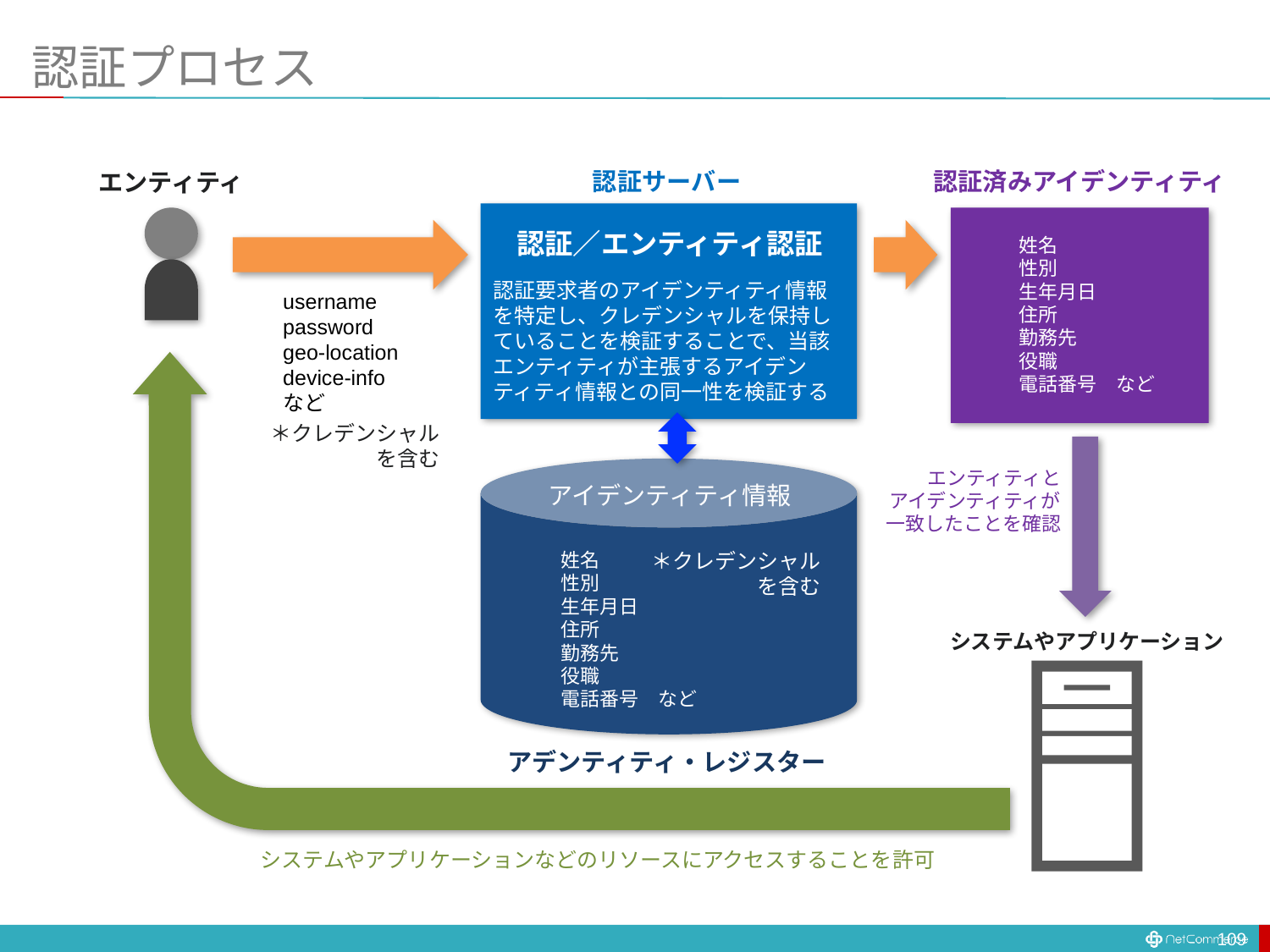

# 認証プロセス

認証サーバー
認証済みアイデンティティ
エンティティ

認証／エンティティ認証

姓名
性別
生年月日
住所
勤務先
役職
電話番号　など
認証要求者のアイデンティティ情報を特定し、クレデンシャルを保持していることを検証することで、当該エンティティが主張するアイデンティティ情報との同一性を検証する
username
password
geo-location
device-info
など

＊クレデンシャル
を含む

エンティティと
アイデンティティが
一致したことを確認
アイデンティティ情報
姓名
性別
生年月日
住所
勤務先
役職
電話番号　など
＊クレデンシャル
を含む
システムやアプリケーション

アデンティティ・レジスター
システムやアプリケーションなどのリソースにアクセスすることを許可
109